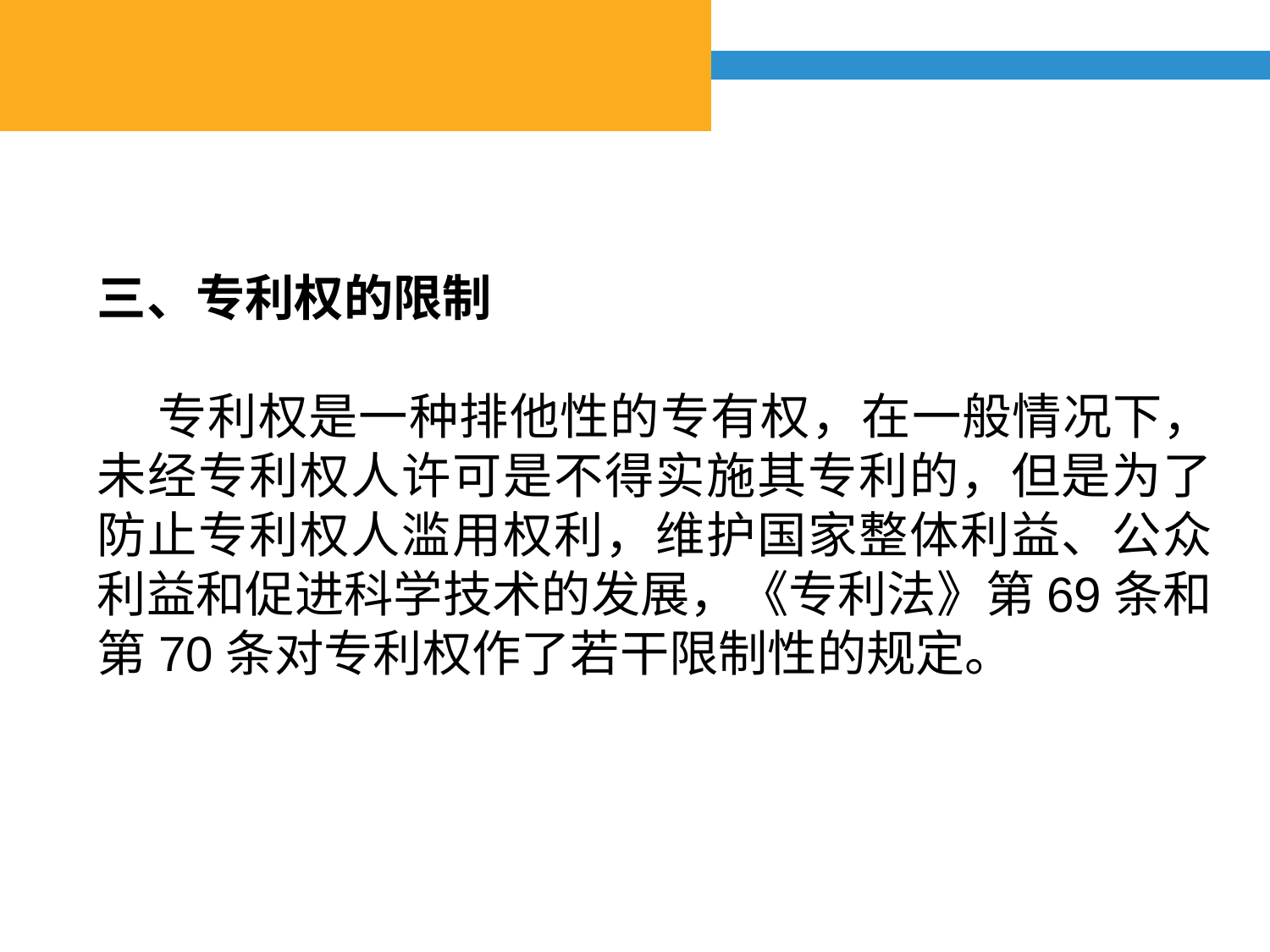

三、专利权的限制

    专利权是一种排他性的专有权，在一般情况下，未经专利权人许可是不得实施其专利的，但是为了防止专利权人滥用权利，维护国家整体利益、公众利益和促进科学技术的发展，《专利法》第69条和第70条对专利权作了若干限制性的规定。